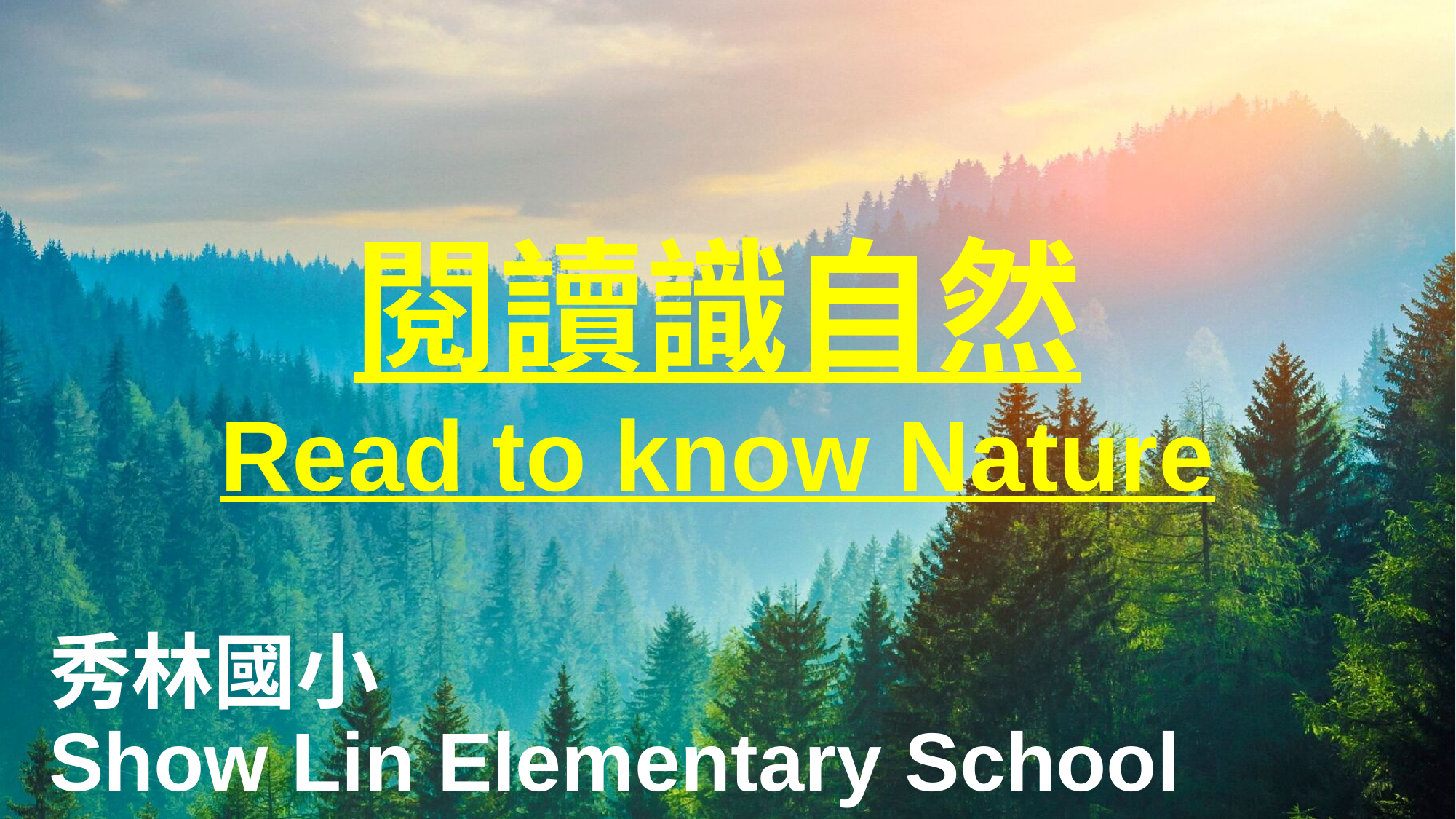

# 閱讀識自然 Read to know Nature
秀林國小
Show Lin Elementary School